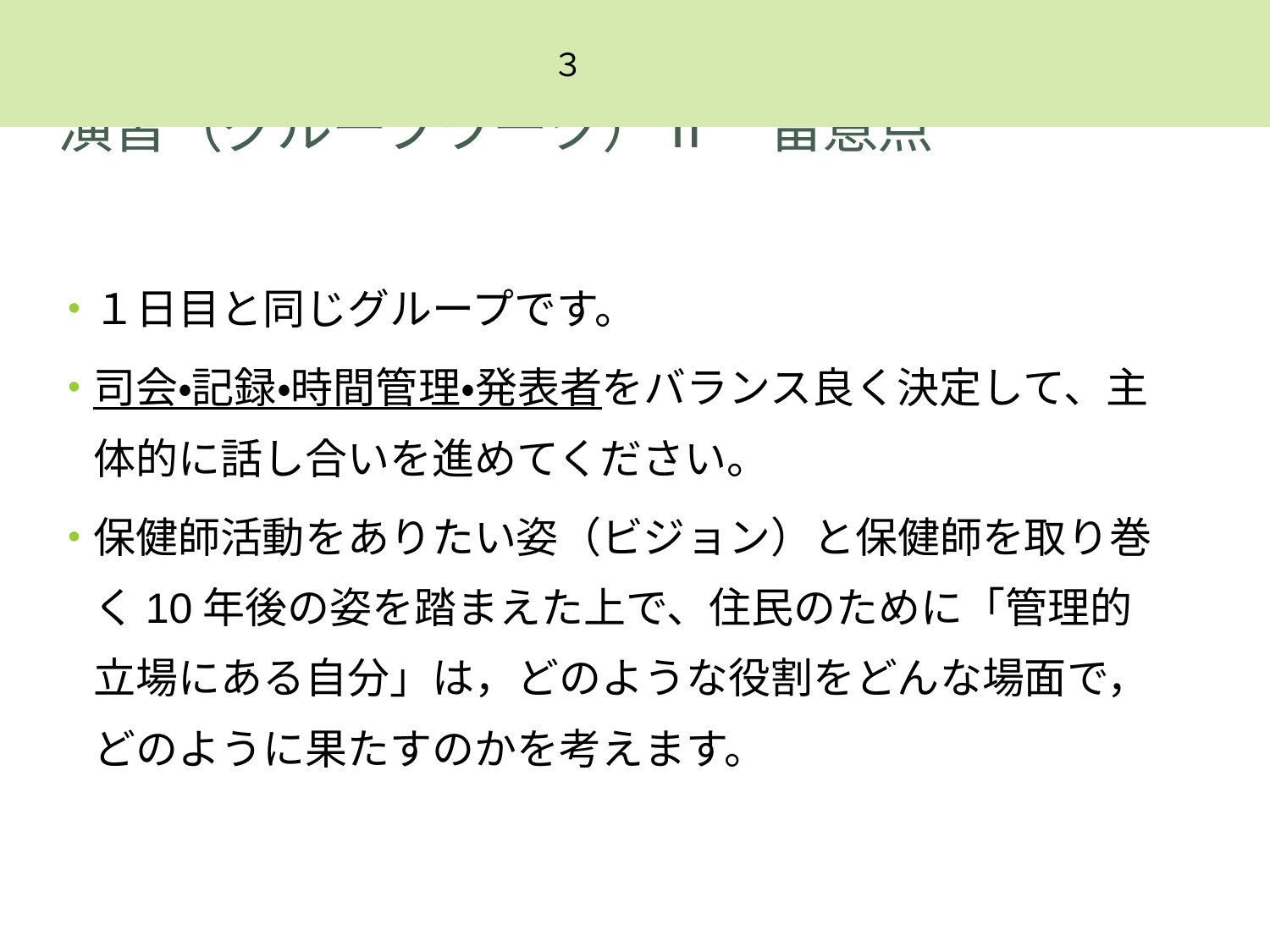

３
7
# 演習（グループワーク）Ⅱ　留意点
１日目と同じグループです。
司会・記録・時間管理・発表者をバランス良く決定して、主体的に話し合いを進めてください。
保健師活動をありたい姿（ビジョン）と保健師を取り巻く10年後の姿を踏まえた上で、住民のために「管理的立場にある自分」は，どのような役割をどんな場面で，どのように果たすのかを考えます。